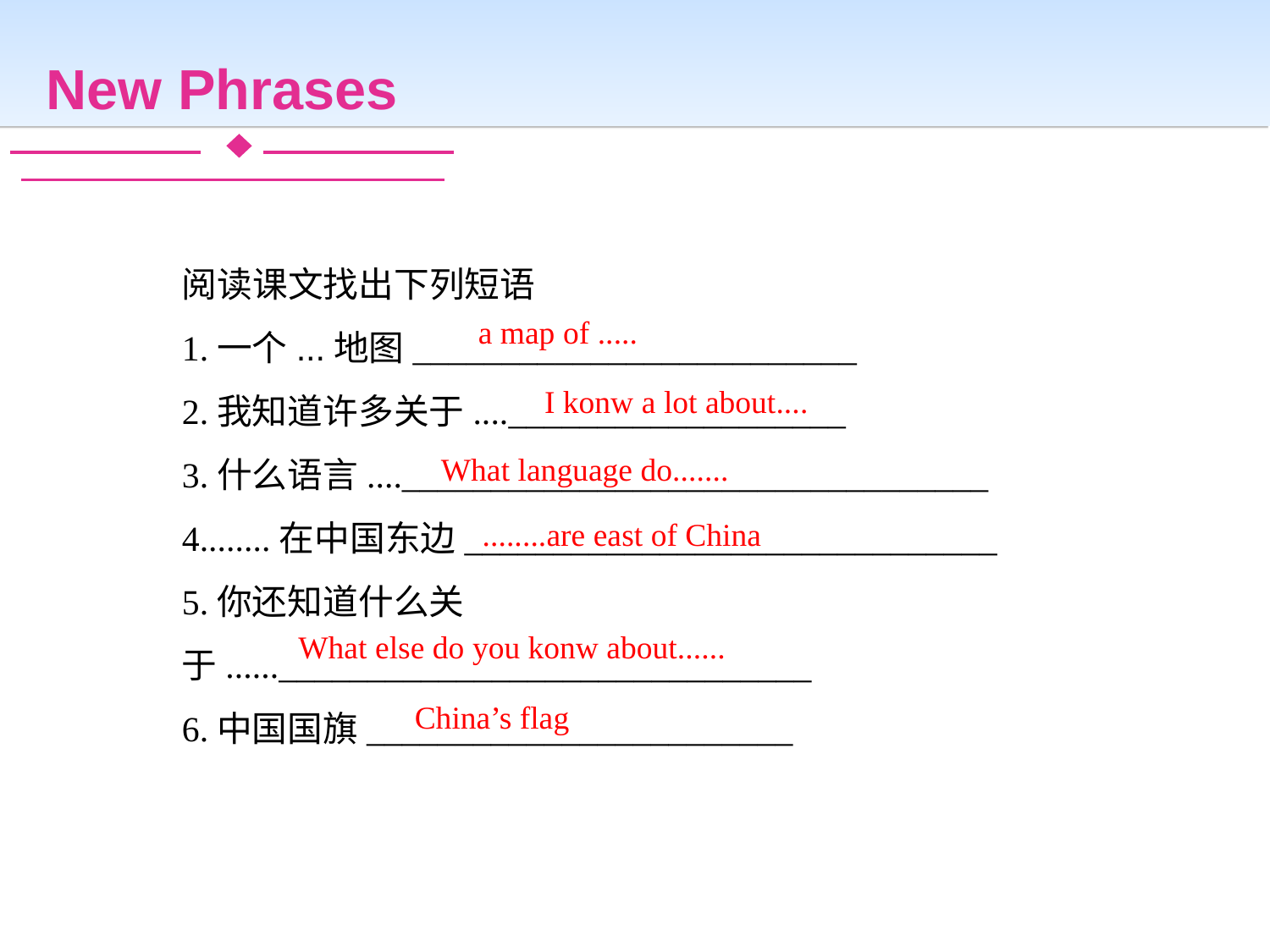

New Phrases

阅读课文找出下列短语
1.一个...地图_________________________
2.我知道许多关于....___________________
3.什么语言...._________________________________
4........在中国东边______________________________
5.你还知道什么关于......______________________________
6.中国国旗________________________
a map of .....
I konw a lot about....
What language do.......
........are east of China
What else do you konw about......
China’s flag